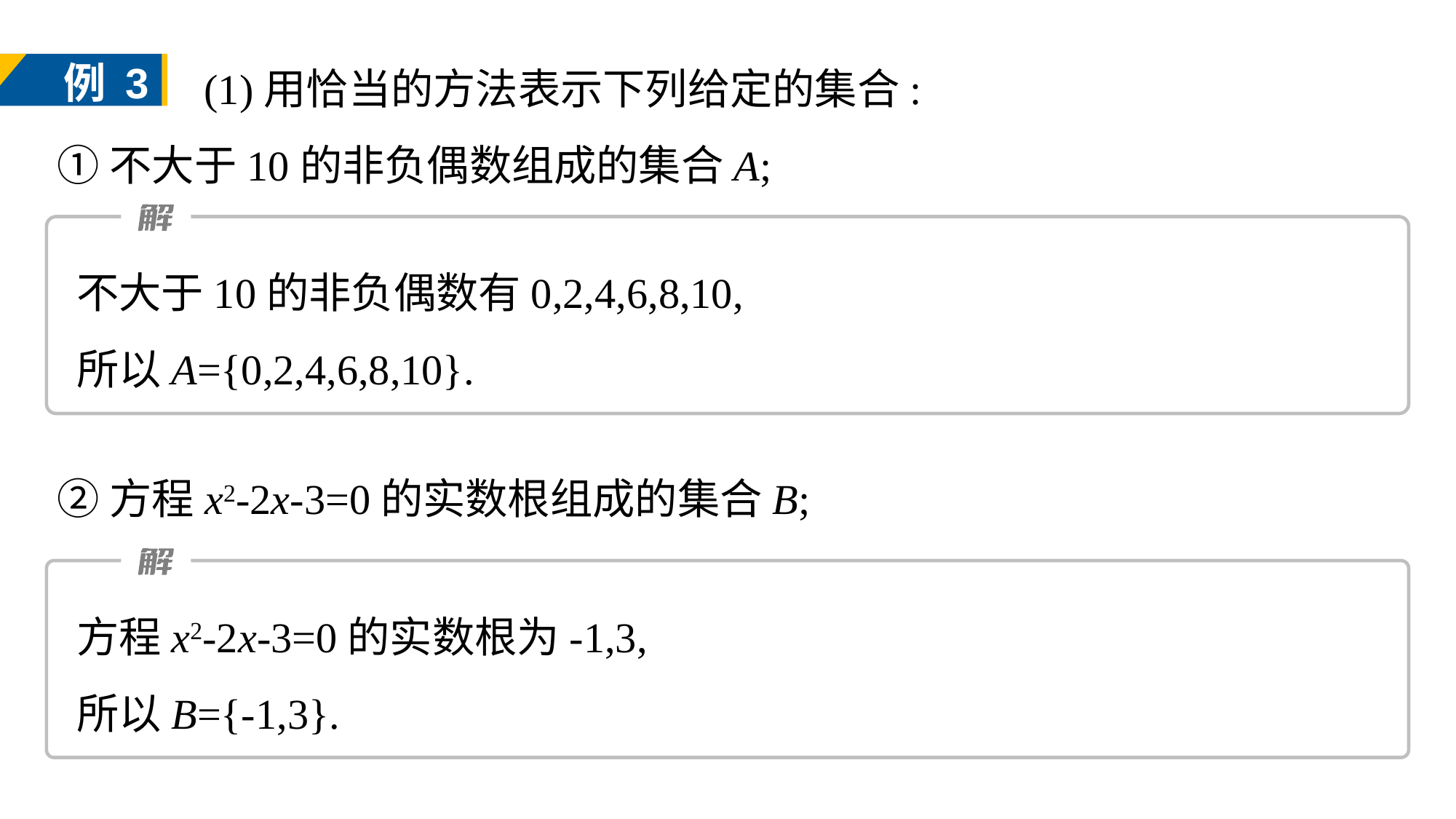

(1)用恰当的方法表示下列给定的集合:
①不大于10的非负偶数组成的集合A;
例 3

不大于10的非负偶数有0,2,4,6,8,10,
所以A={0,2,4,6,8,10}.
②方程x2-2x-3=0的实数根组成的集合B;

方程x2-2x-3=0的实数根为-1,3,
所以B={-1,3}.